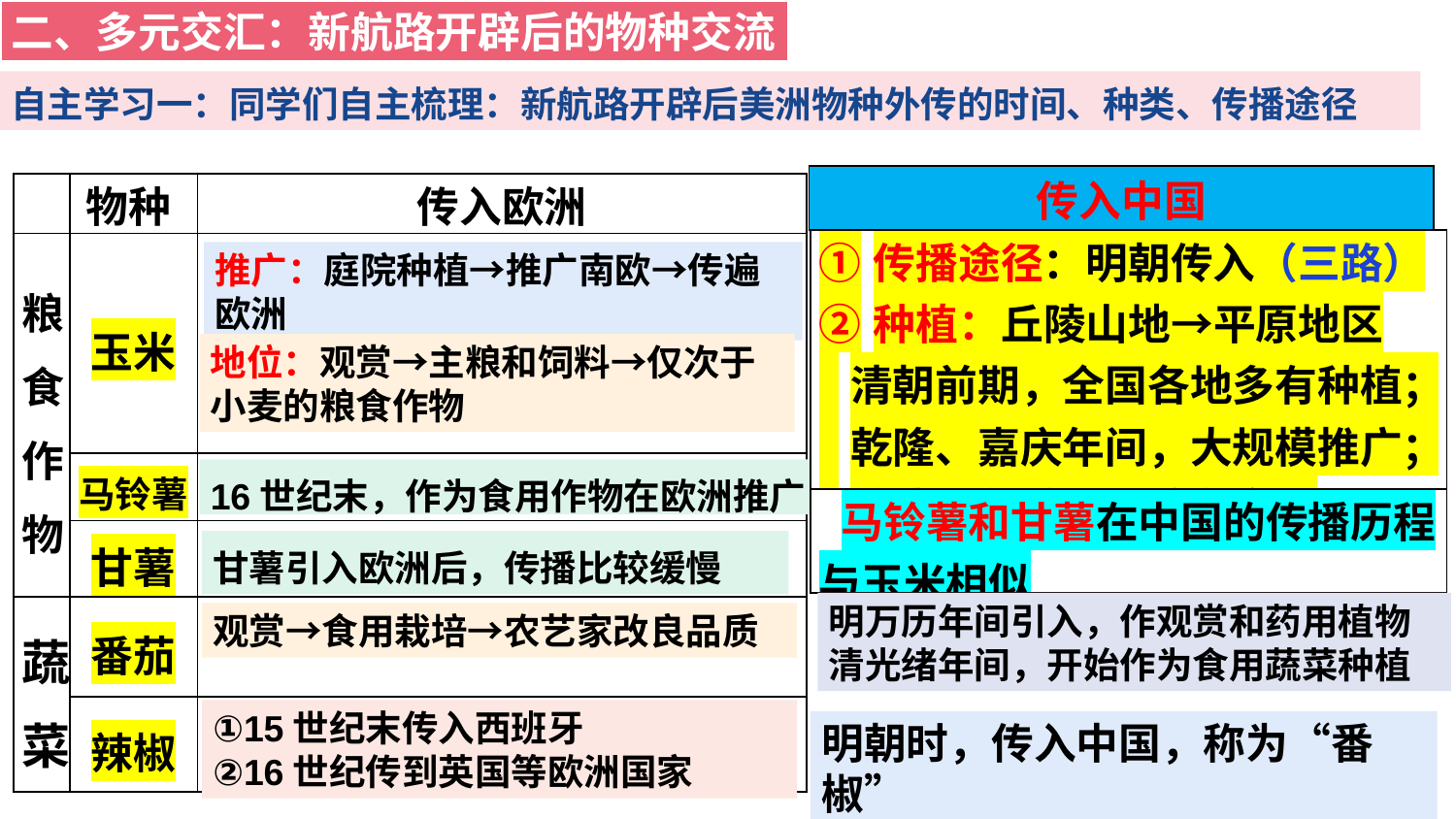

二、多元交汇：新航路开辟后的物种交流
自主学习一：同学们自主梳理：新航路开辟后美洲物种外传的时间、种类、传播途径
| 传入中国 |
| --- |
|  | 物种 | 传入欧洲 |
| --- | --- | --- |
| 粮食作物 | 玉米 |  |
|  | 马铃薯 |  |
|  | 甘薯 |  |
| 蔬菜 | 番茄 |  |
|  | 辣椒 |  |
| ①传播途径：明朝传入（三路） ②种植：丘陵山地→平原地区 清朝前期，全国各地多有种植； 乾隆、嘉庆年间，大规模推广； 鸦片战争前夕，遍布全国 |
| --- |
| 马铃薯和甘薯在中国的传播历程与玉米相似 |
推广：庭院种植→推广南欧→传遍欧洲
地位：观赏→主粮和饲料→仅次于小麦的粮食作物
16世纪末，作为食用作物在欧洲推广

甘薯引入欧洲后，传播比较缓慢
明万历年间引入，作观赏和药用植物
清光绪年间，开始作为食用蔬菜种植
观赏→食用栽培→农艺家改良品质
①15世纪末传入西班牙
②16世纪传到英国等欧洲国家
明朝时，传入中国，称为“番椒”